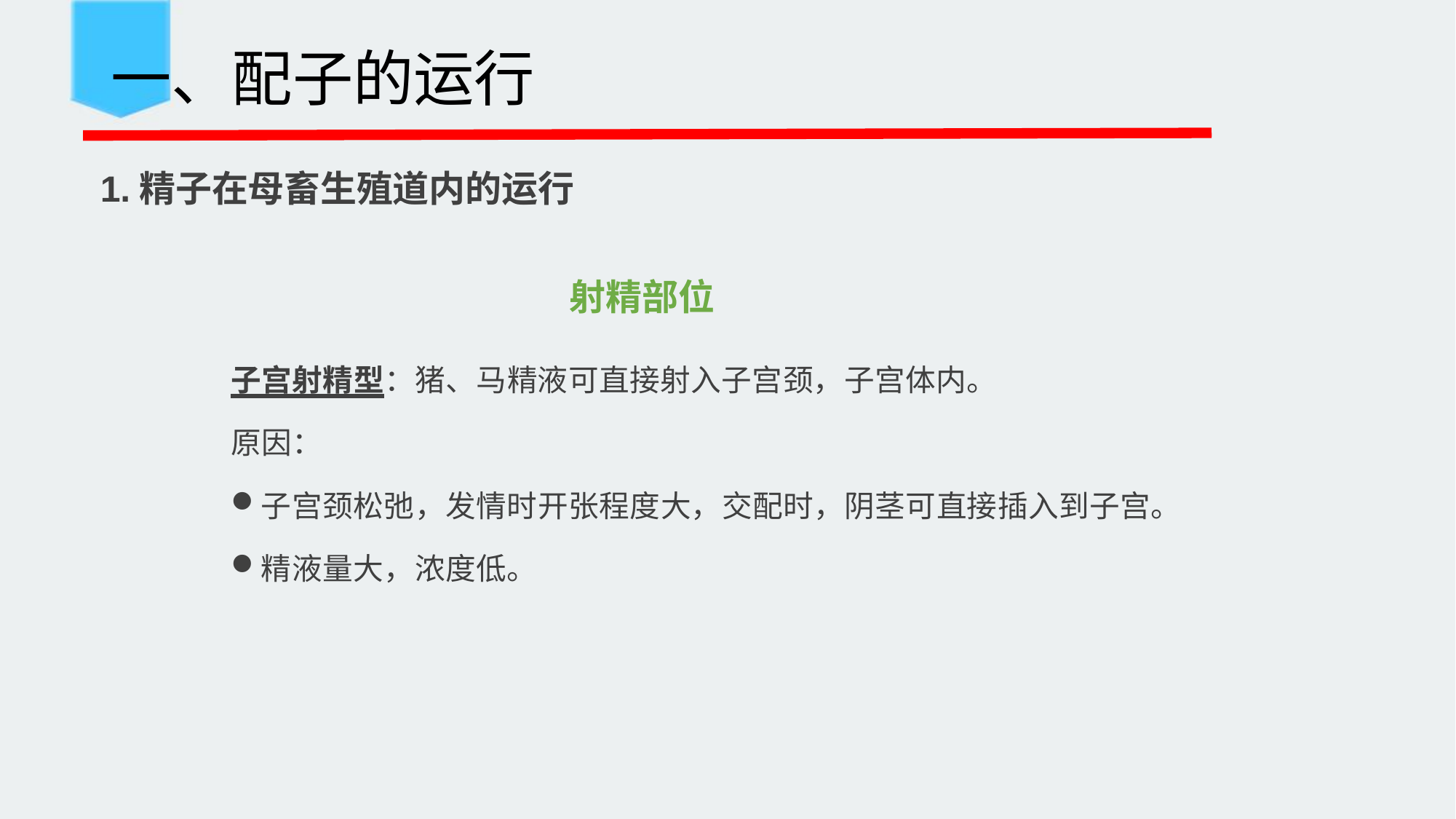

一、配子的运行
  1.精子在母畜生殖道内的运行

射精部位
子宫射精型：猪、马精液可直接射入子宫颈，子宫体内。
原因：
子宫颈松弛，发情时开张程度大，交配时，阴茎可直接插入到子宫。
精液量大，浓度低。